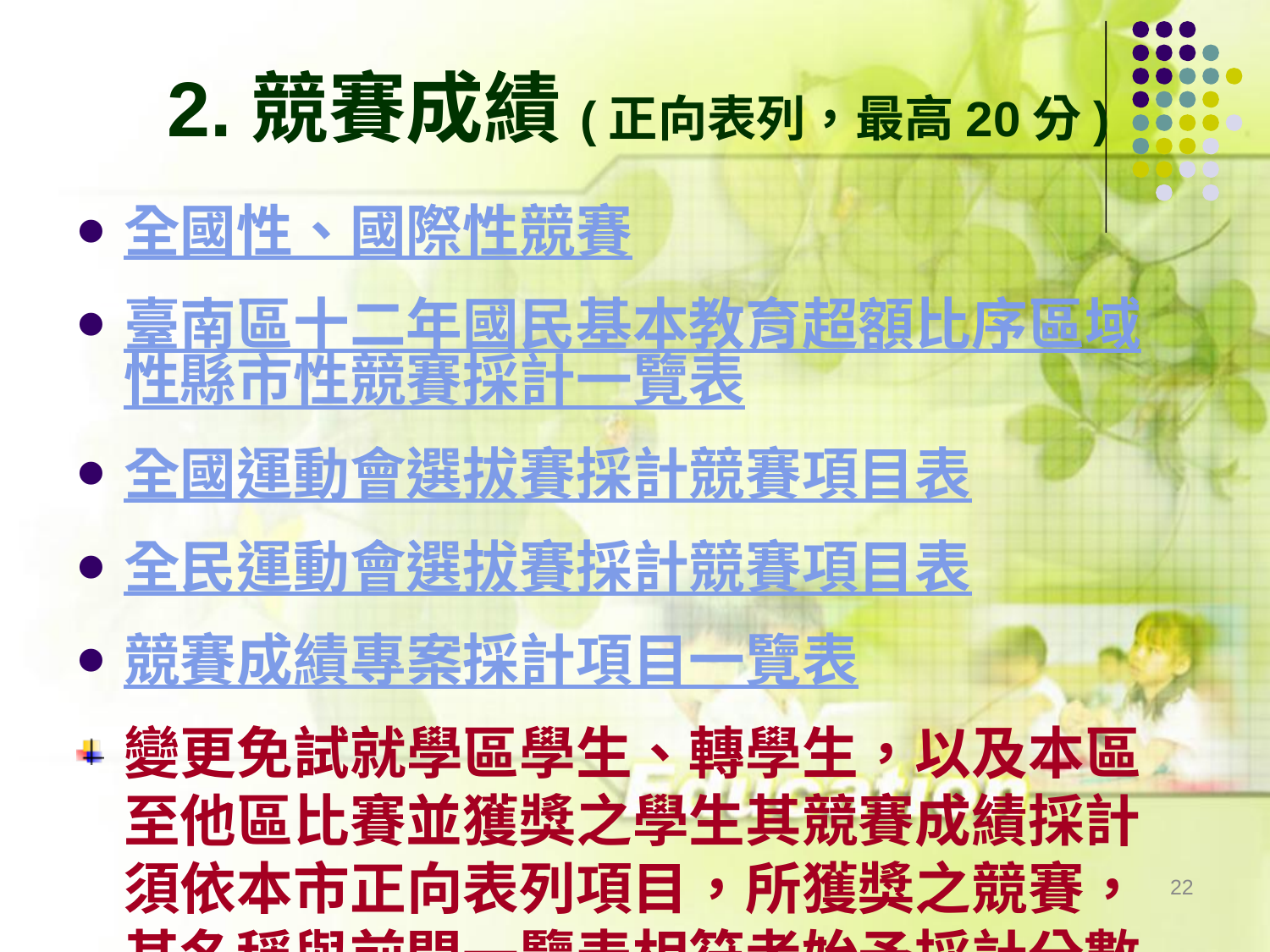

# 2.競賽成績(正向表列，最高20分)
全國性、國際性競賽
臺南區十二年國民基本教育超額比序區域性縣市性競賽採計一覽表
全國運動會選拔賽採計競賽項目表
全民運動會選拔賽採計競賽項目表
競賽成績專案採計項目一覽表
變更免試就學區學生、轉學生，以及本區至他區比賽並獲獎之學生其競賽成績採計須依本市正向表列項目，所獲獎之競賽，其名稱與前開一覽表相符者始予採計分數

22